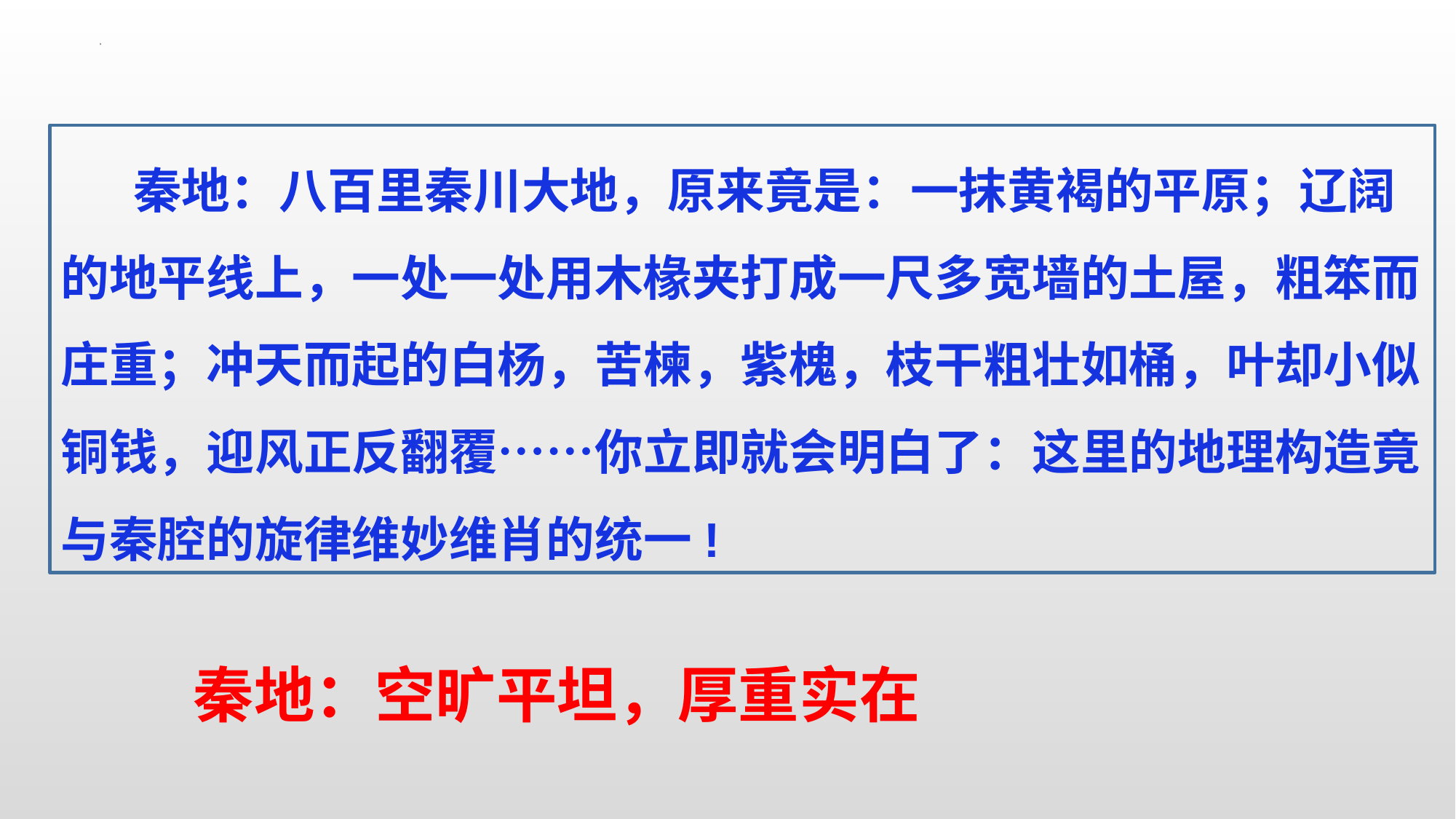

秦地：八百里秦川大地，原来竟是：一抹黄褐的平原；辽阔的地平线上，一处一处用木椽夹打成一尺多宽墙的土屋，粗笨而庄重；冲天而起的白杨，苦楝，紫槐，枝干粗壮如桶，叶却小似铜钱，迎风正反翻覆……你立即就会明白了：这里的地理构造竟与秦腔的旋律维妙维肖的统一!
秦地：空旷平坦，厚重实在